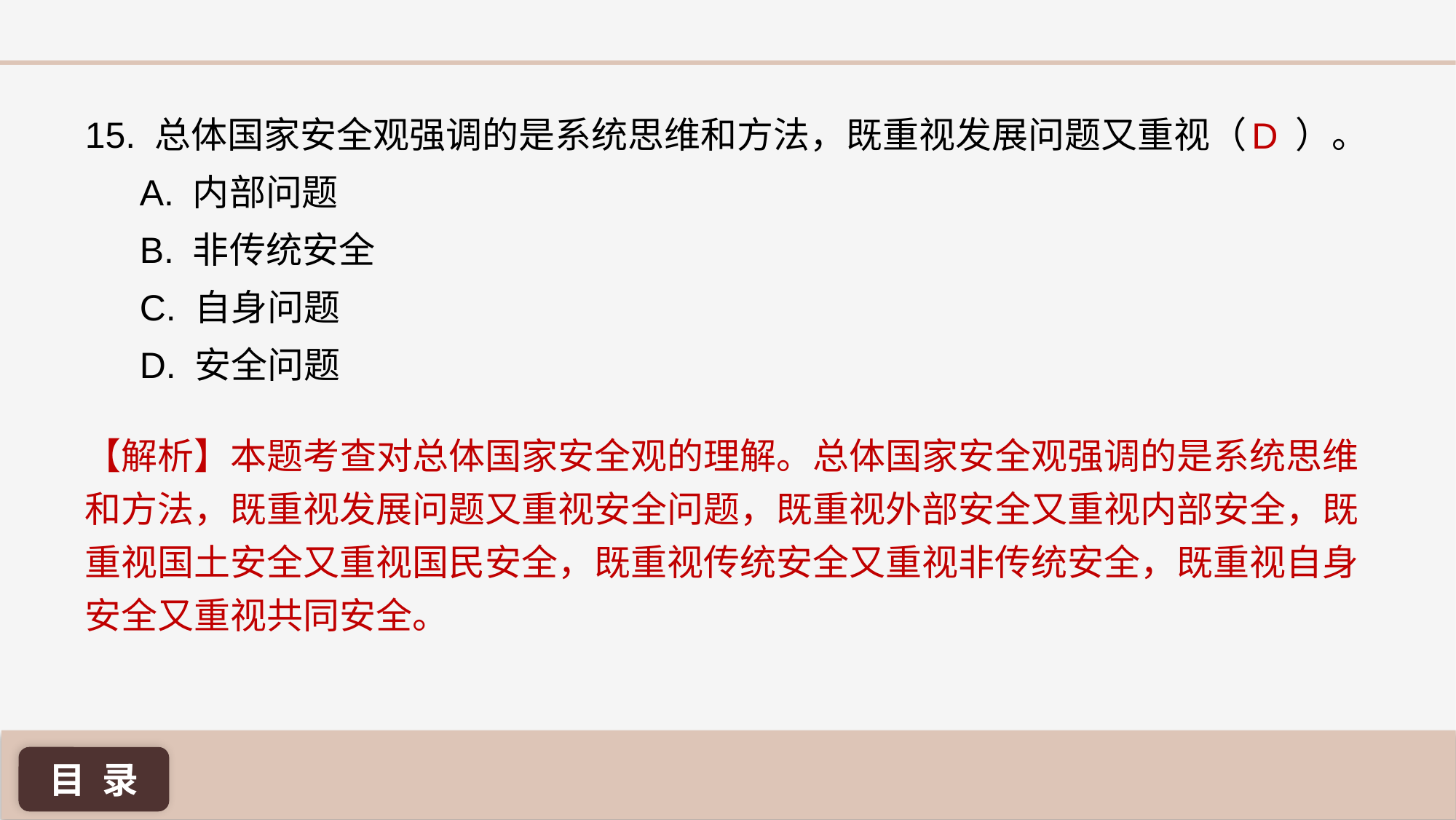

D
15. 总体国家安全观强调的是系统思维和方法，既重视发展问题又重视（      ）。
A. 内部问题
B. 非传统安全
C. 自身问题
D. 安全问题
【解析】本题考查对总体国家安全观的理解。总体国家安全观强调的是系统思维和方法，既重视发展问题又重视安全问题，既重视外部安全又重视内部安全，既重视国土安全又重视国民安全，既重视传统安全又重视非传统安全，既重视自身安全又重视共同安全。